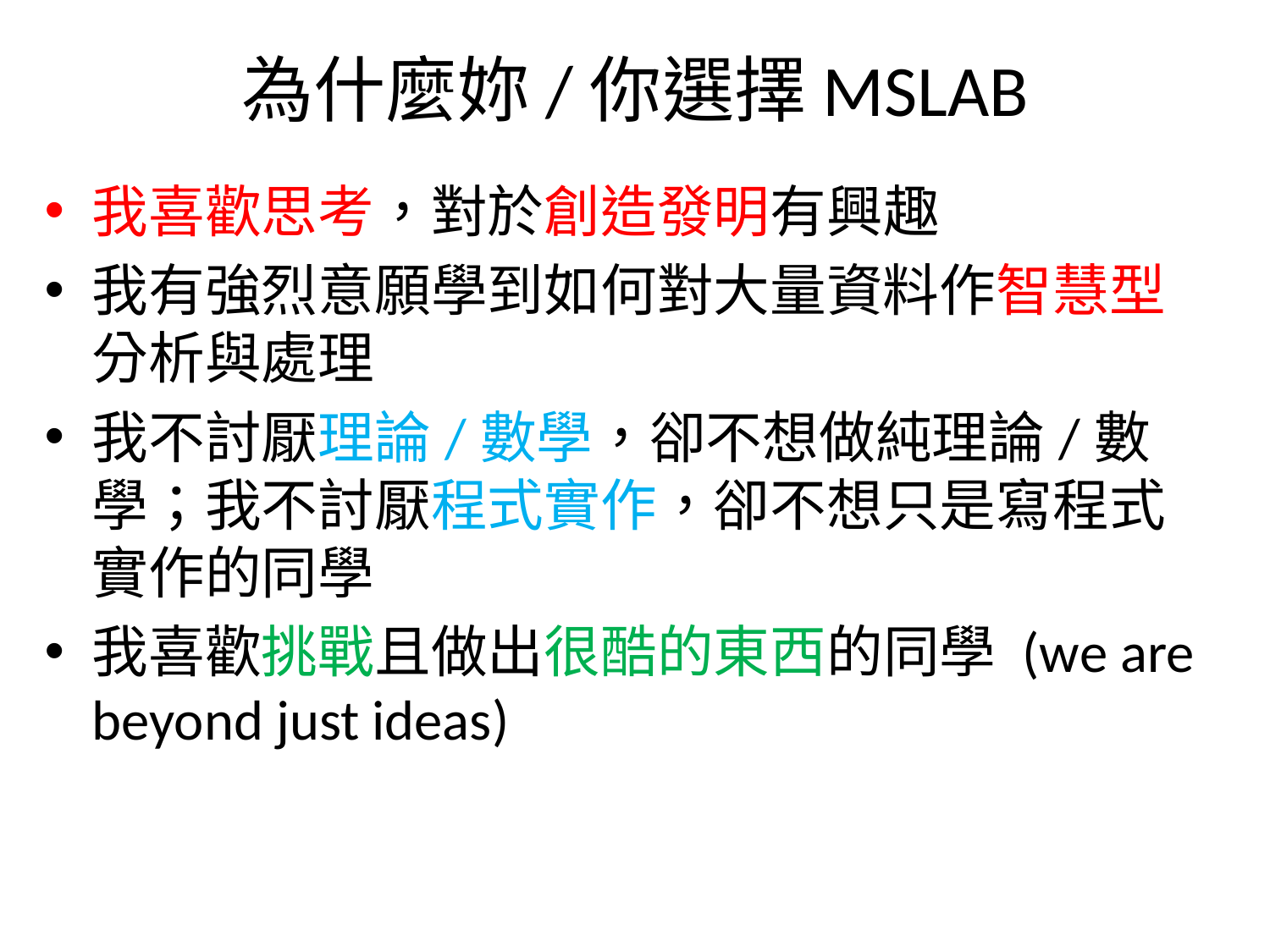

# 為什麼妳/你選擇MSLAB
我喜歡思考，對於創造發明有興趣
我有強烈意願學到如何對大量資料作智慧型分析與處理
我不討厭理論/數學，卻不想做純理論/數學；我不討厭程式實作，卻不想只是寫程式實作的同學
我喜歡挑戰且做出很酷的東西的同學 (we are beyond just ideas)